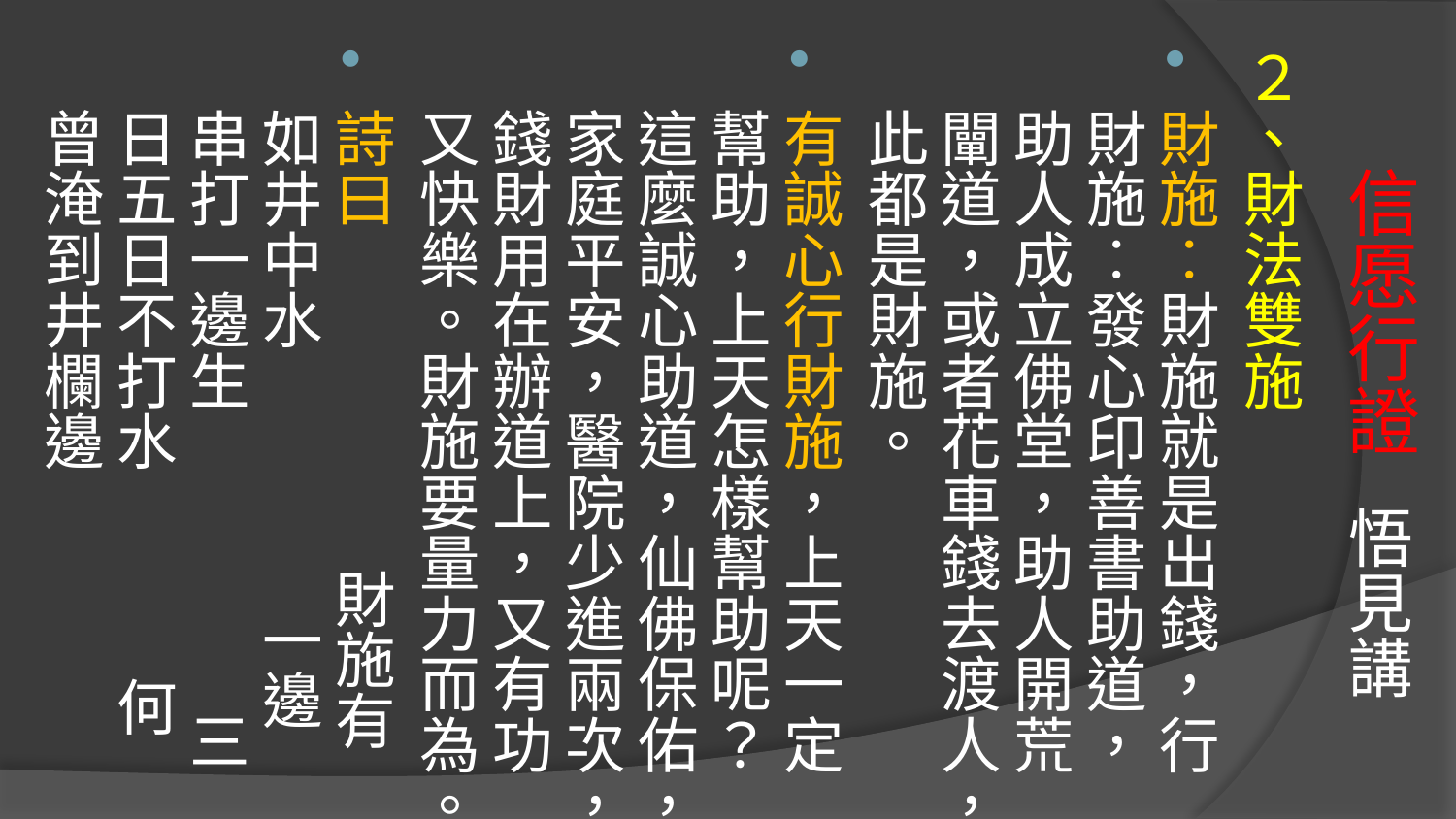

# 信愿行證   悟見講
２、財法雙施
財施︰財施就是出錢，行財施︰發心印善書助道，助人成立佛堂，助人開荒闡道，或者花車錢去渡人，此都是財施。
有誠心行財施，上天一定幫助，上天怎樣幫助呢？這麼誠心助道，仙佛保佑，家庭平安，醫院少進兩次，錢財用在辦道上，又有功又快樂。財施要量力而為。
詩曰                         財施有如井中水                   一邊串打一邊生                      三日五日不打水               何曾淹到井欄邊